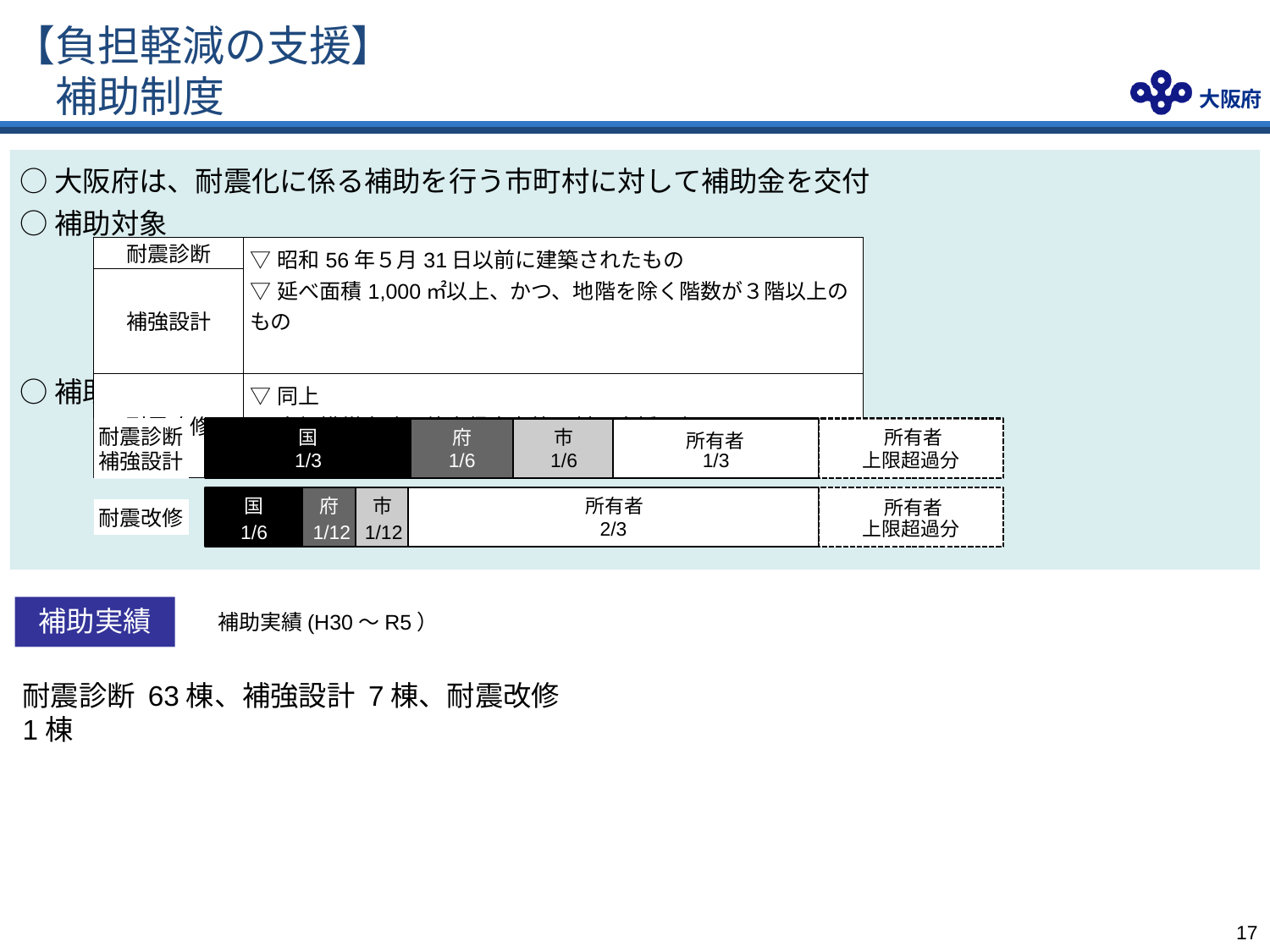

【負担軽減の支援】　
　補助制度
○大阪府は、耐震化に係る補助を行う市町村に対して補助金を交付
○補助対象

○補助割合
| 耐震診断 | ▽昭和56年５月31日以前に建築されたもの ▽延べ面積1,000㎡以上、かつ、地階を除く階数が３階以上のもの |
| --- | --- |
| 補強設計 |  |
| 耐震改修 | ▽同上 ▽大規模災害時に徒歩帰宅者等に対し支援を行うものであること |
耐震診断
補強設計
国
1/3
市
1/6

1/3

上限超過分
府
1/6
所有者
所有者

2/3
国
市

上限超過分
府
所有者
所有者
1/6
1/12
1/12
耐震改修
補助実績
補助実績(H30～R5）
耐震診断 63棟、補強設計 7棟、耐震改修 1棟
17